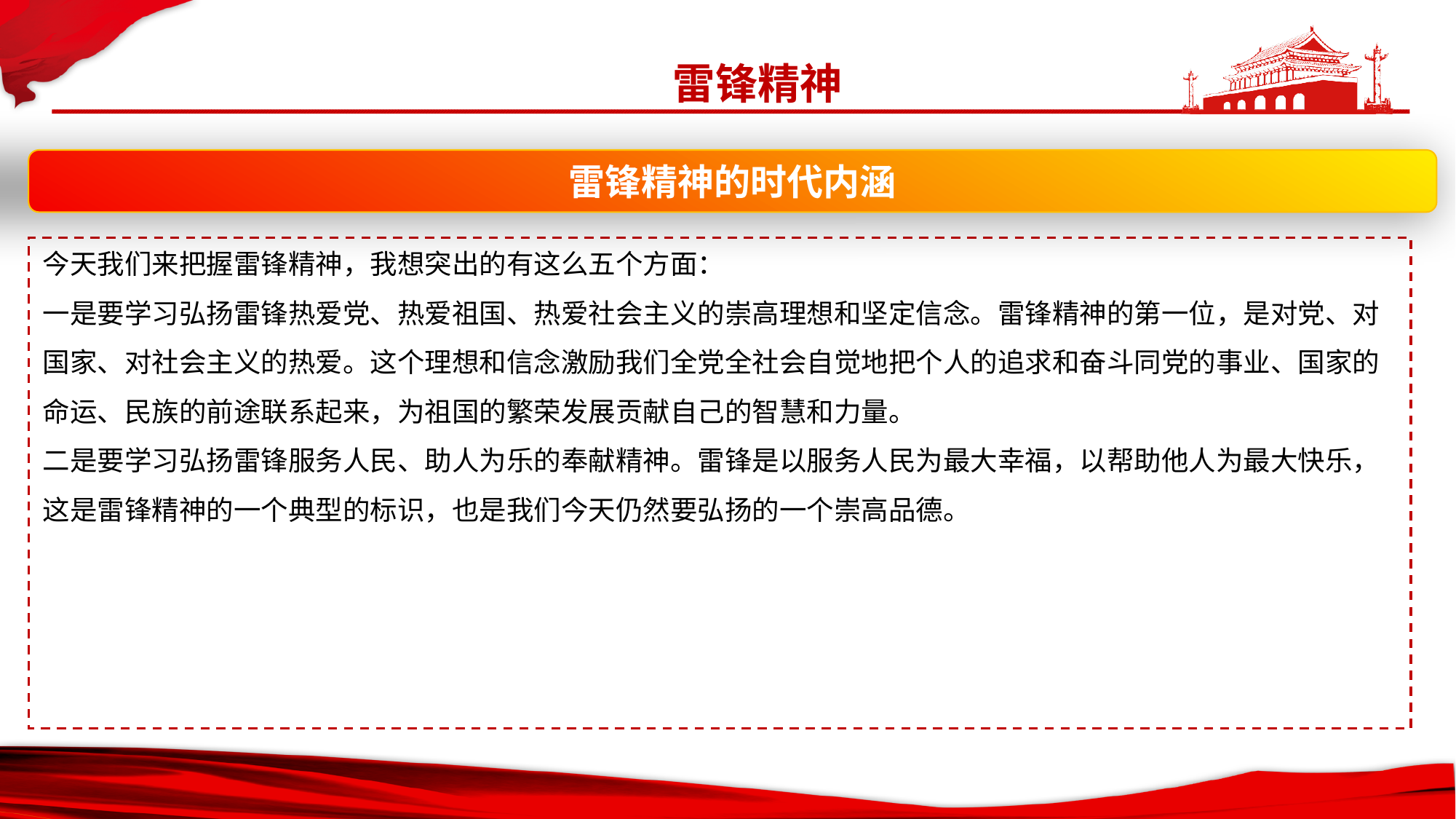

雷锋精神
雷锋精神的时代内涵
今天我们来把握雷锋精神，我想突出的有这么五个方面：
一是要学习弘扬雷锋热爱党、热爱祖国、热爱社会主义的崇高理想和坚定信念。雷锋精神的第一位，是对党、对国家、对社会主义的热爱。这个理想和信念激励我们全党全社会自觉地把个人的追求和奋斗同党的事业、国家的命运、民族的前途联系起来，为祖国的繁荣发展贡献自己的智慧和力量。
二是要学习弘扬雷锋服务人民、助人为乐的奉献精神。雷锋是以服务人民为最大幸福，以帮助他人为最大快乐，这是雷锋精神的一个典型的标识，也是我们今天仍然要弘扬的一个崇高品德。